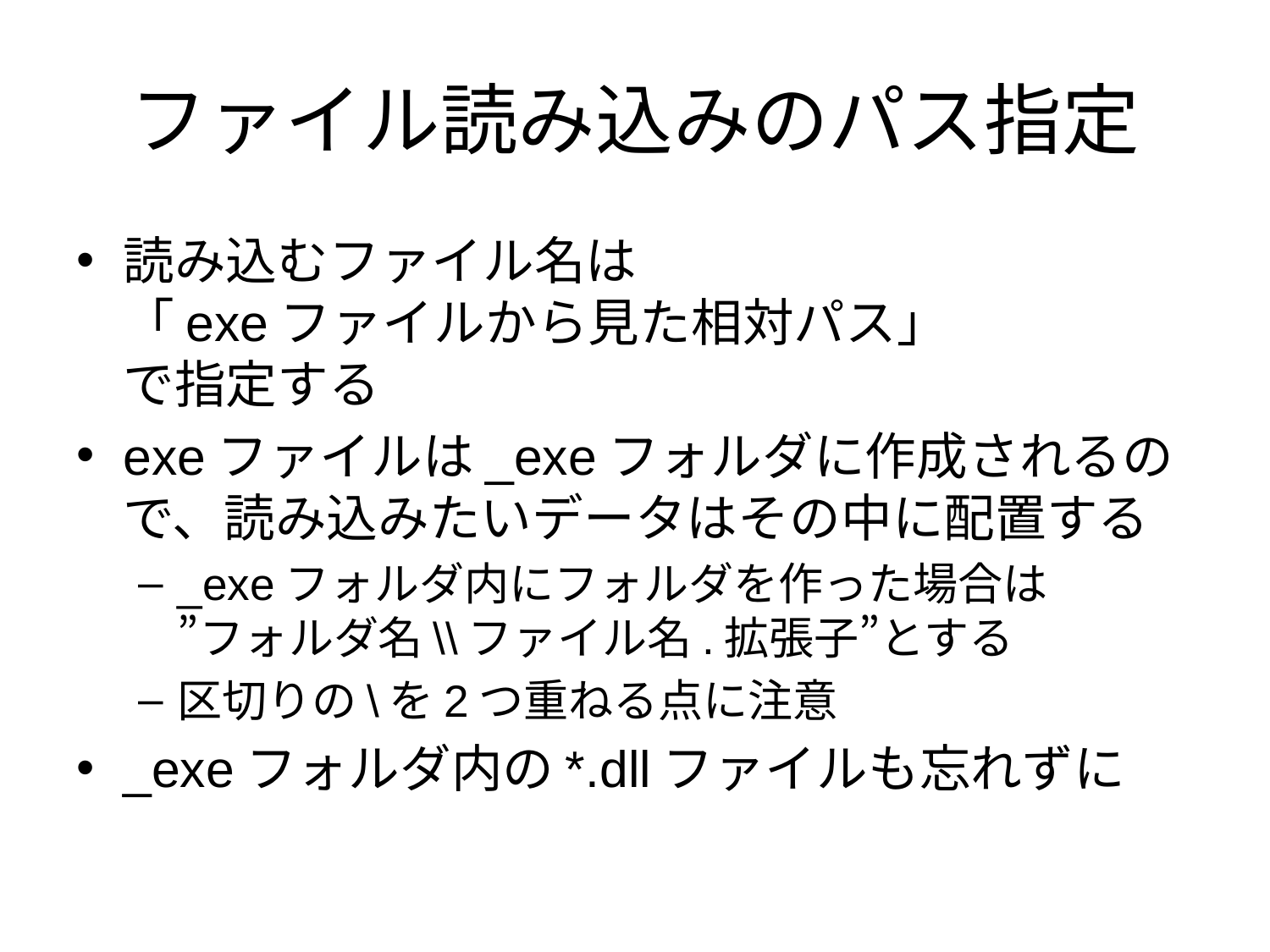

# ファイル読み込みのパス指定
読み込むファイル名は
「exeファイルから見た相対パス」
で指定する
exeファイルは_exeフォルダに作成されるので、読み込みたいデータはその中に配置する
_exeフォルダ内にフォルダを作った場合は
”フォルダ名\\ファイル名.拡張子”とする
区切りの\を2つ重ねる点に注意
_exeフォルダ内の*.dllファイルも忘れずに